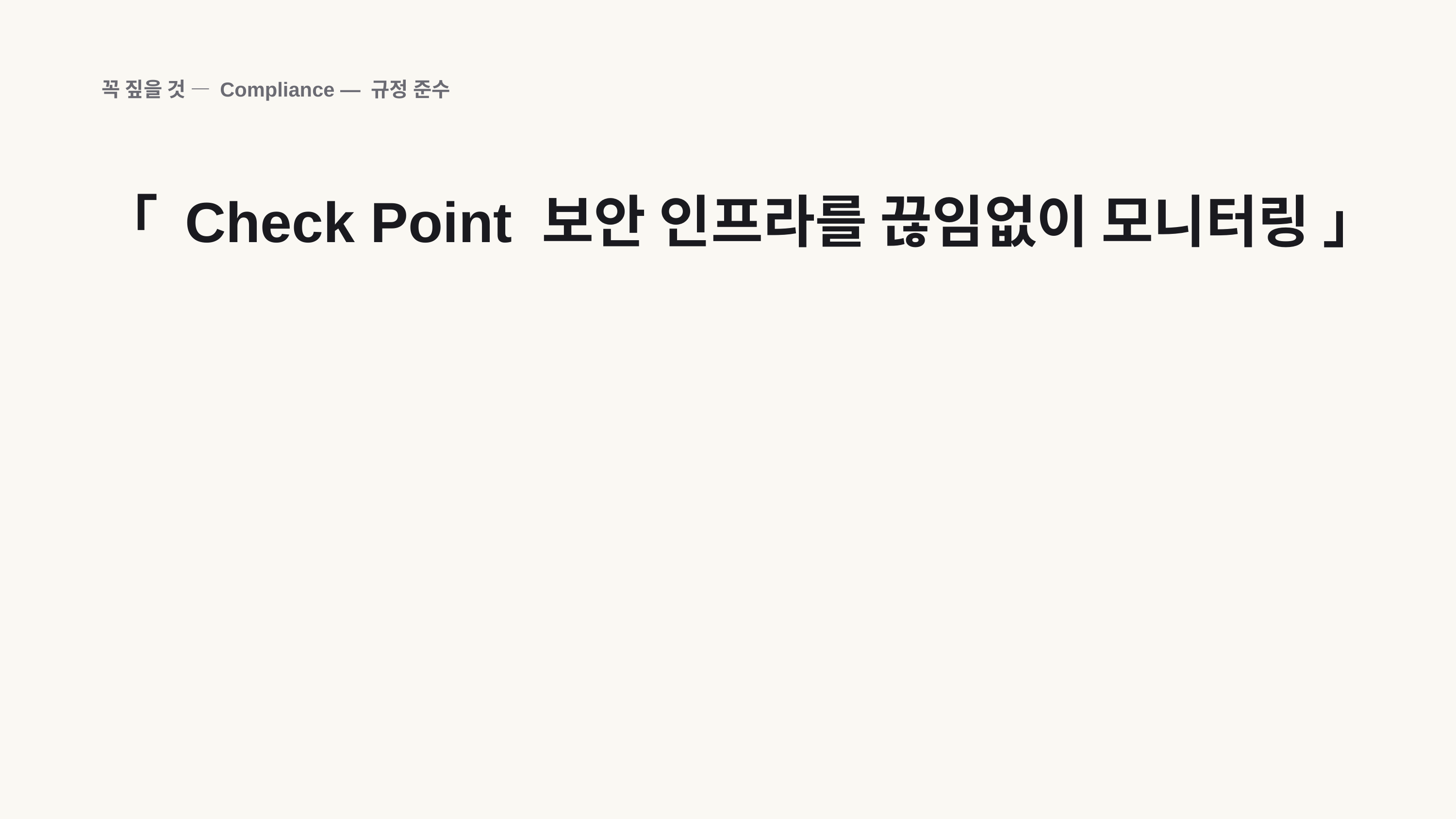

꼭 짚을 것 — Compliance — 규정 준수
「 Check Point 보안 인프라를 끊임없이 모니터링 」